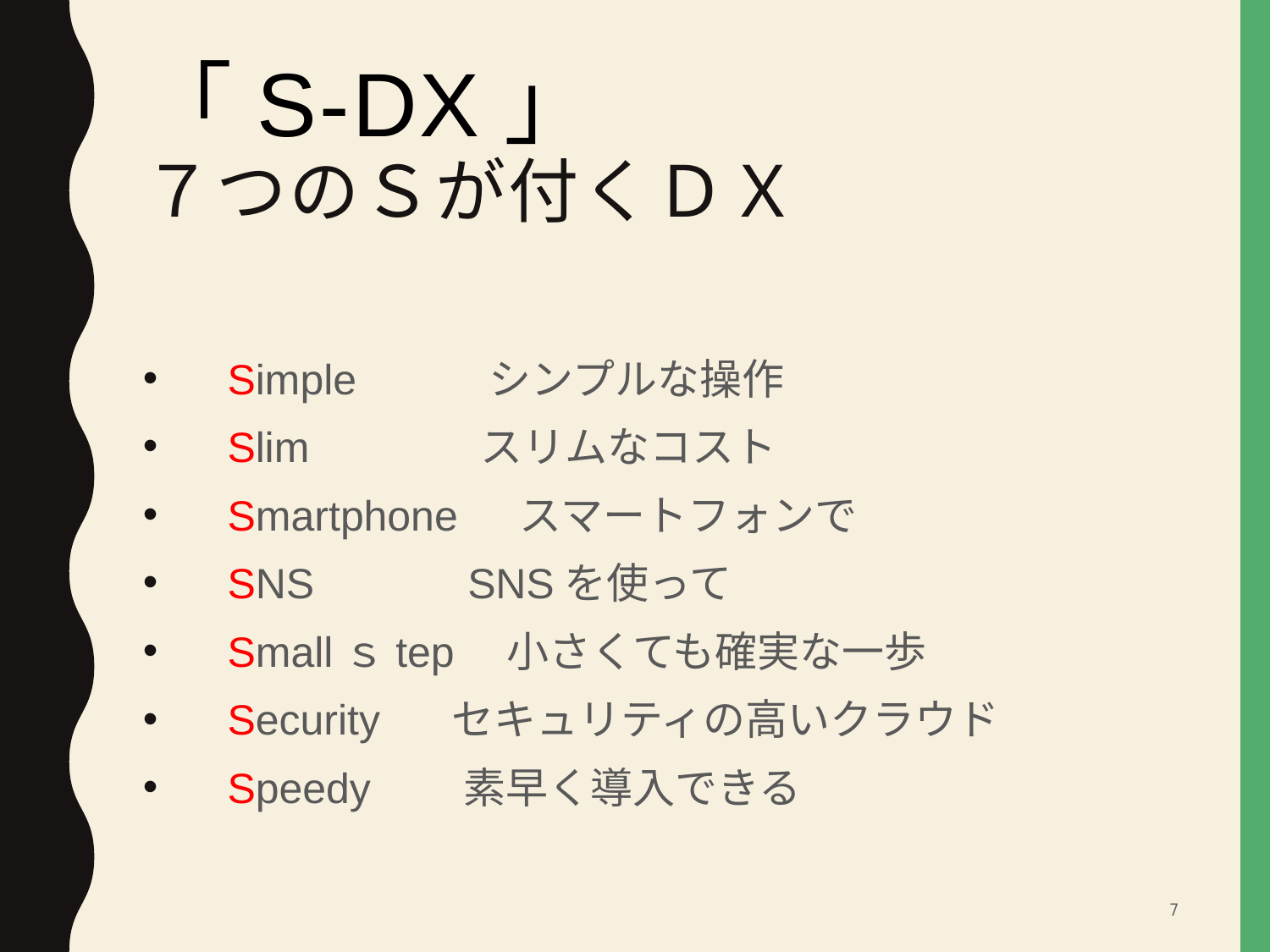

# 「S-DX」 ７つのＳが付くＤＸ

　Simple　    　シンプルな操作
　Slim　　 	　 スリムなコスト
　Smartphone　 スマートフォンで
　SNS　　 	   SNSを使って
　Smallｓtep　小さくても確実な一歩
　Security　  セキュリティの高いクラウド
　Speedy 　   素早く導入できる

7